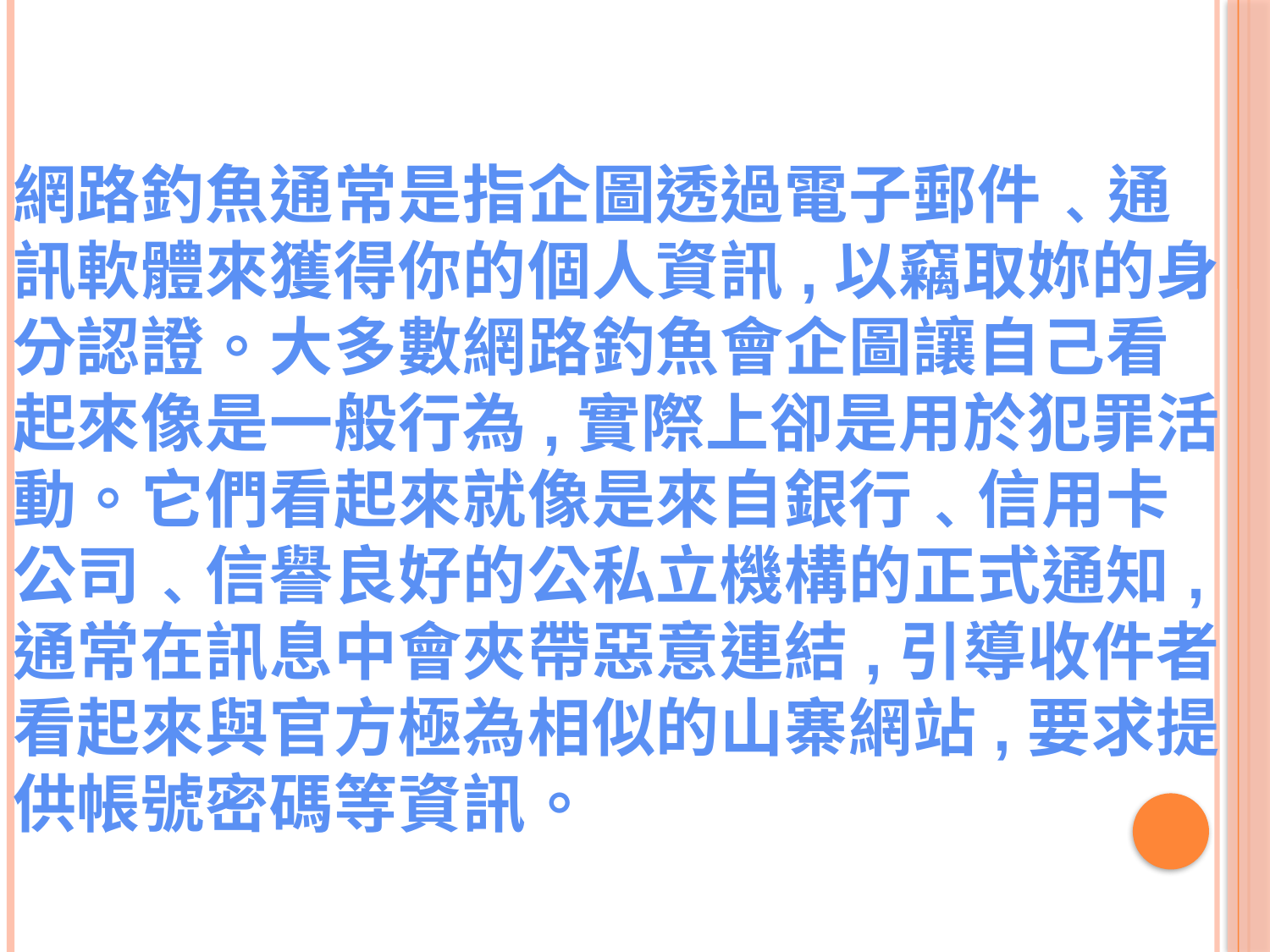

網路釣魚通常是指企圖透過電子郵件﹑通訊軟體來獲得你的個人資訊,以竊取妳的身分認證。大多數網路釣魚會企圖讓自己看起來像是一般行為,實際上卻是用於犯罪活動。它們看起來就像是來自銀行﹑信用卡公司﹑信譽良好的公私立機構的正式通知,通常在訊息中會夾帶惡意連結,引導收件者看起來與官方極為相似的山寨網站,要求提供帳號密碼等資訊。